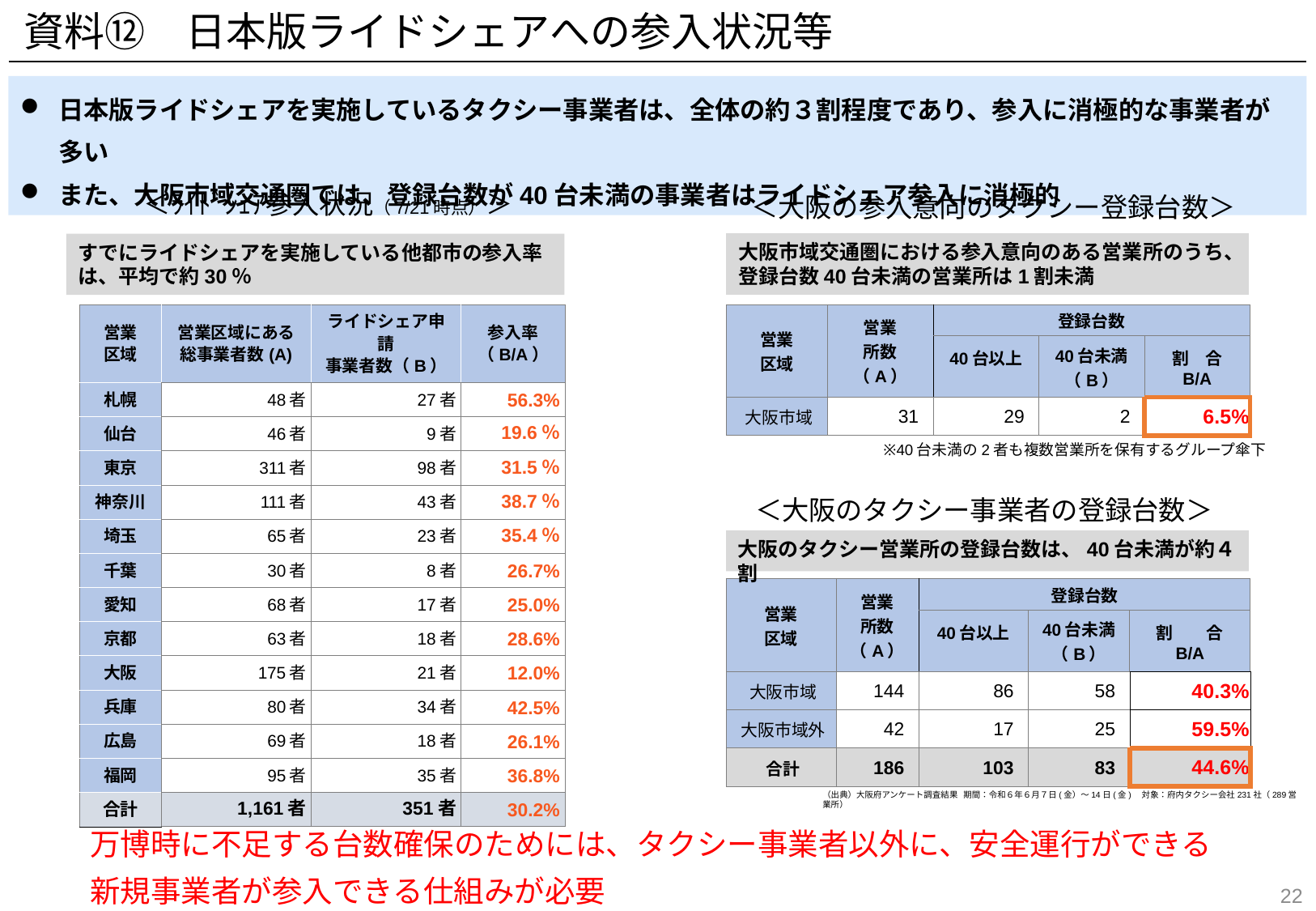

資料⑫　日本版ライドシェアへの参入状況等
日本版ライドシェアを実施しているタクシー事業者は、全体の約３割程度であり、参入に消極的な事業者が多い
また、大阪市域交通圏では、登録台数が40台未満の事業者はライドシェア参入に消極的
＜ﾗｲﾄﾞｼｪｱ参入状況（7/21時点）＞
＜大阪の参入意向のタクシー登録台数＞
大阪市域交通圏における参入意向のある営業所のうち、登録台数40台未満の営業所は1割未満
すでにライドシェアを実施している他都市の参入率は、平均で約30％
| 営業 区域 | 営業区域にある 総事業者数(A) | ライドシェア申請 事業者数（B） | 参入率 （B/A） |
| --- | --- | --- | --- |
| 札幌 | 48者 | 27者 | 56.3% |
| 仙台 | 46者 | 9者 | 19.6％ |
| 東京 | 311者 | 98者 | 31.5％ |
| 神奈川 | 111者 | 43者 | 38.7％ |
| 埼玉 | 65者 | 23者 | 35.4％ |
| 千葉 | 30者 | 8者 | 26.7% |
| 愛知 | 68者 | 17者 | 25.0% |
| 京都 | 63者 | 18者 | 28.6% |
| 大阪 | 175者 | 21者 | 12.0% |
| 兵庫 | 80者 | 34者 | 42.5% |
| 広島 | 69者 | 18者 | 26.1% |
| 福岡 | 95者 | 35者 | 36.8% |
| 合計 | 1,161者 | 351者 | 30.2% |
| 営業 区域 | 営業 所数 （A） | 登録台数 |  |  |
| --- | --- | --- | --- | --- |
|  | 営業所数 | 40台以上 | 40台未満 （B） | 割　合 B/A |
| 大阪市域 | 31 | 29 | 2 | 6.5% |
※40台未満の2者も複数営業所を保有するグループ傘下
＜大阪のタクシー事業者の登録台数＞
大阪のタクシー営業所の登録台数は、40台未満が約４割
| 営業 区域 | 営業 所数 （A） | 登録台数 |  |  |
| --- | --- | --- | --- | --- |
|  | 営業所数 | 40台以上 | 40台未満 （B） | 割　　合 B/A |
| 大阪市域 | 144 | 86 | 58 | 40.3% |
| 大阪市域外 | 42 | 17 | 25 | 59.5% |
| 合計 | 186 | 103 | 83 | 44.6% |
（出典）大阪府アンケート調査結果   期間：令和６年６月７日(金）～14日(金)　対象：府内タクシー会社231社（289営業所）
万博時に不足する台数確保のためには、タクシー事業者以外に、安全運行ができる
新規事業者が参入できる仕組みが必要
22